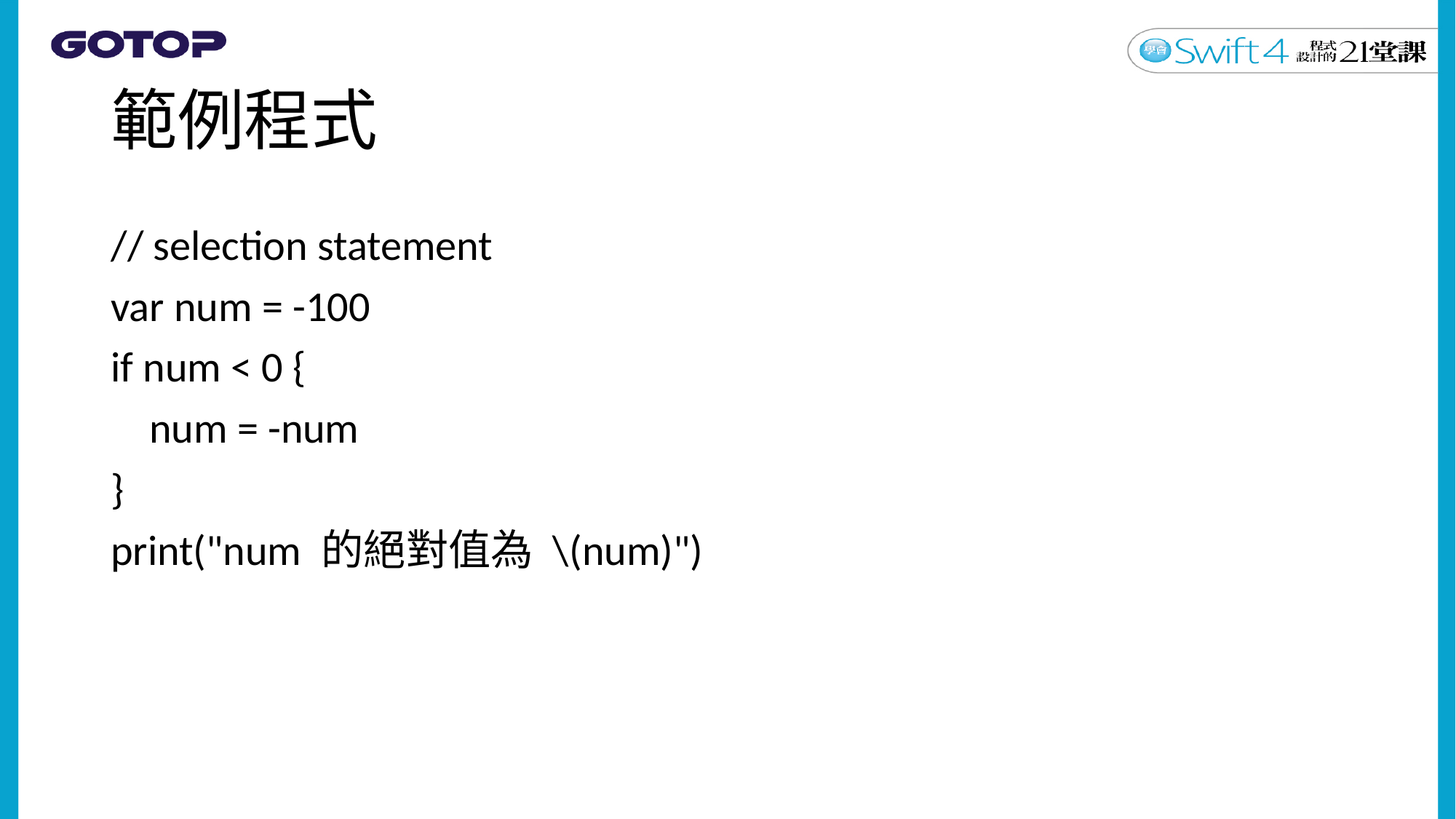

# 範例程式
// selection statement
var num = -100
if num < 0 {
    num = -num
}
print("num 的絕對值為 \(num)")